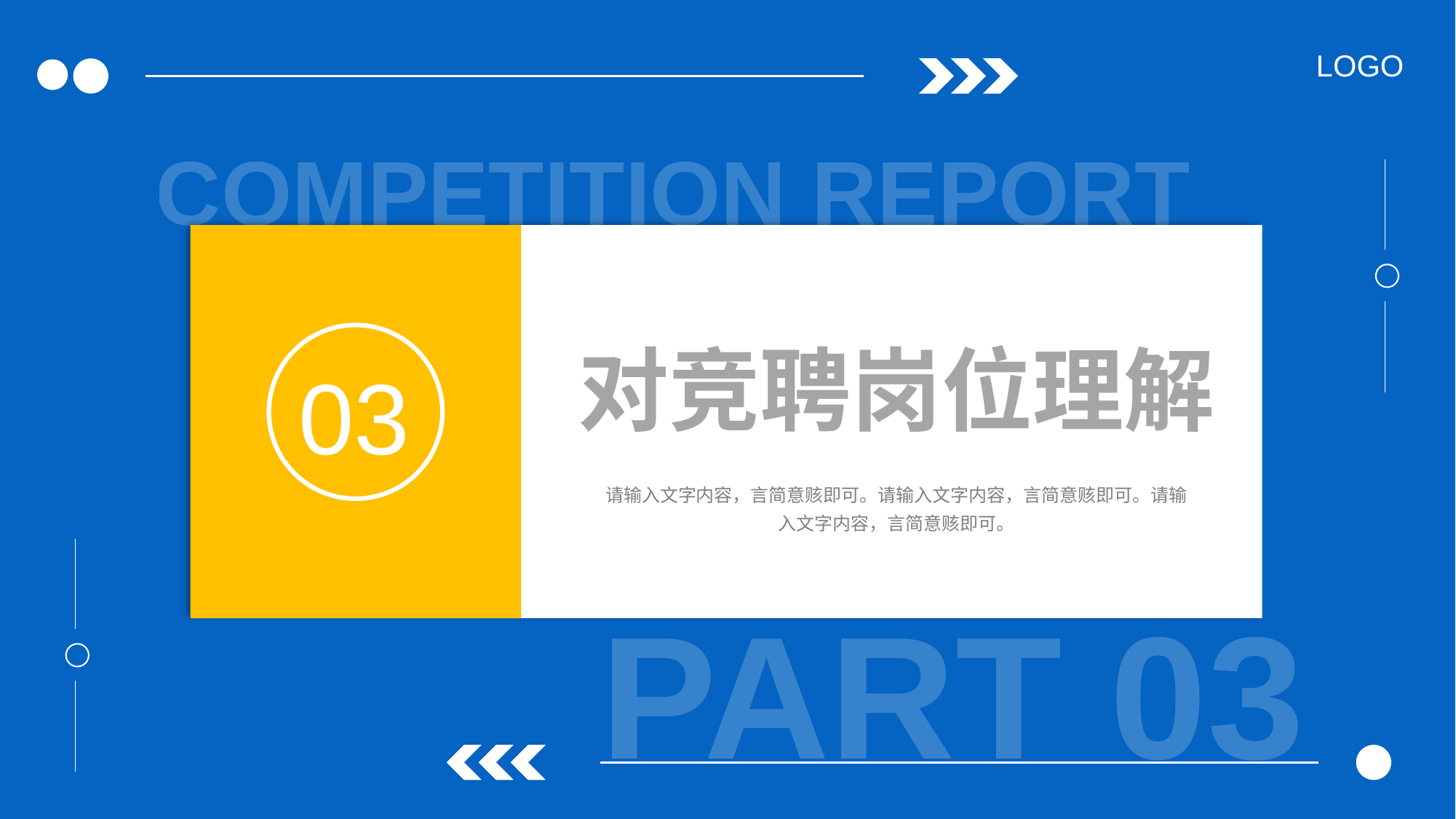

LOGO

COMPETITION REPORT

03
对竞聘岗位理解
请输入文字内容，言简意赅即可。请输入文字内容，言简意赅即可。请输入文字内容，言简意赅即可。
PART 03